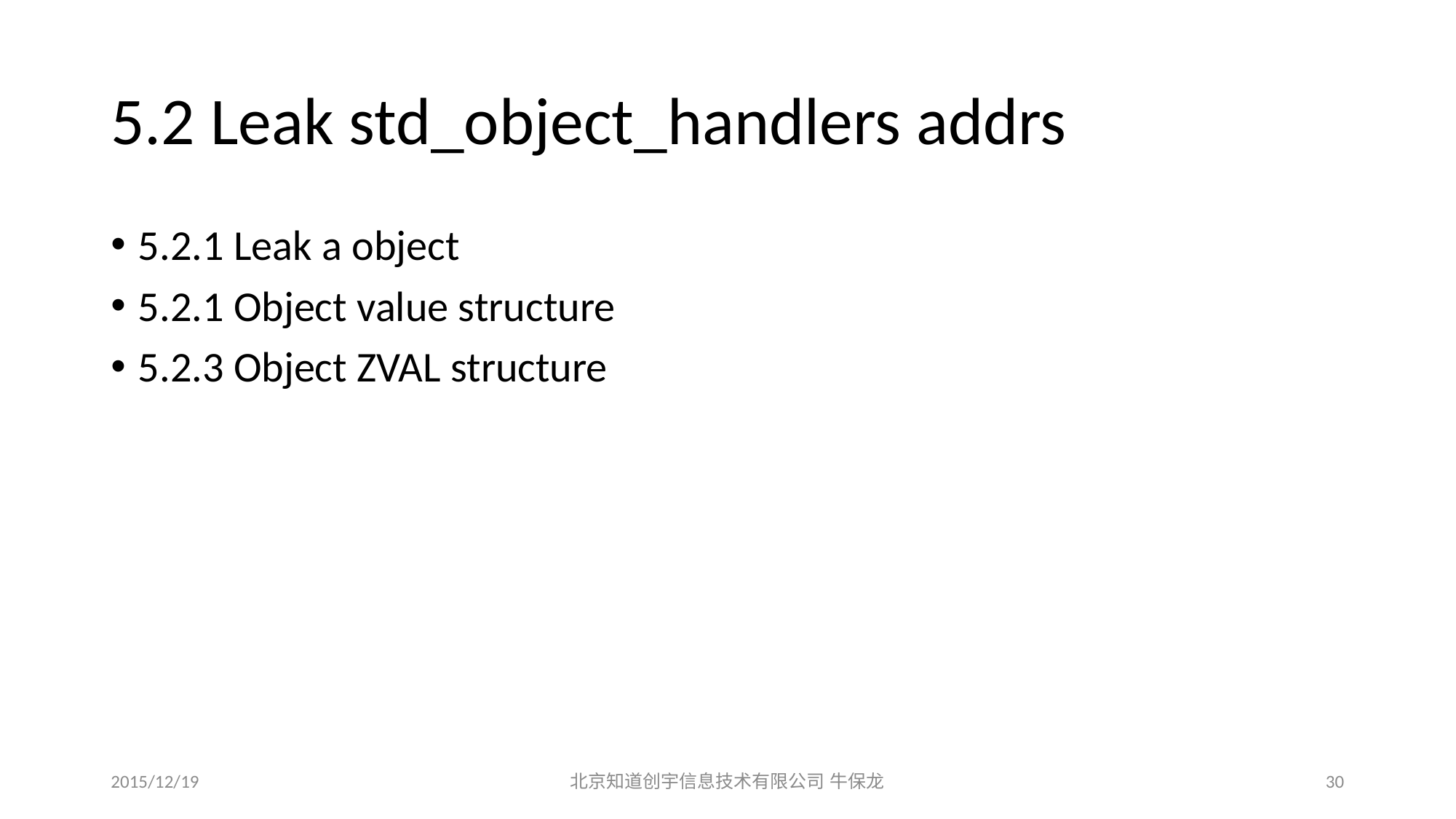

# 5.2 Leak std_object_handlers addrs
5.2.1 Leak a object
5.2.1 Object value structure
5.2.3 Object ZVAL structure

2015/12/19
北京知道创宇信息技术有限公司 牛保龙
30